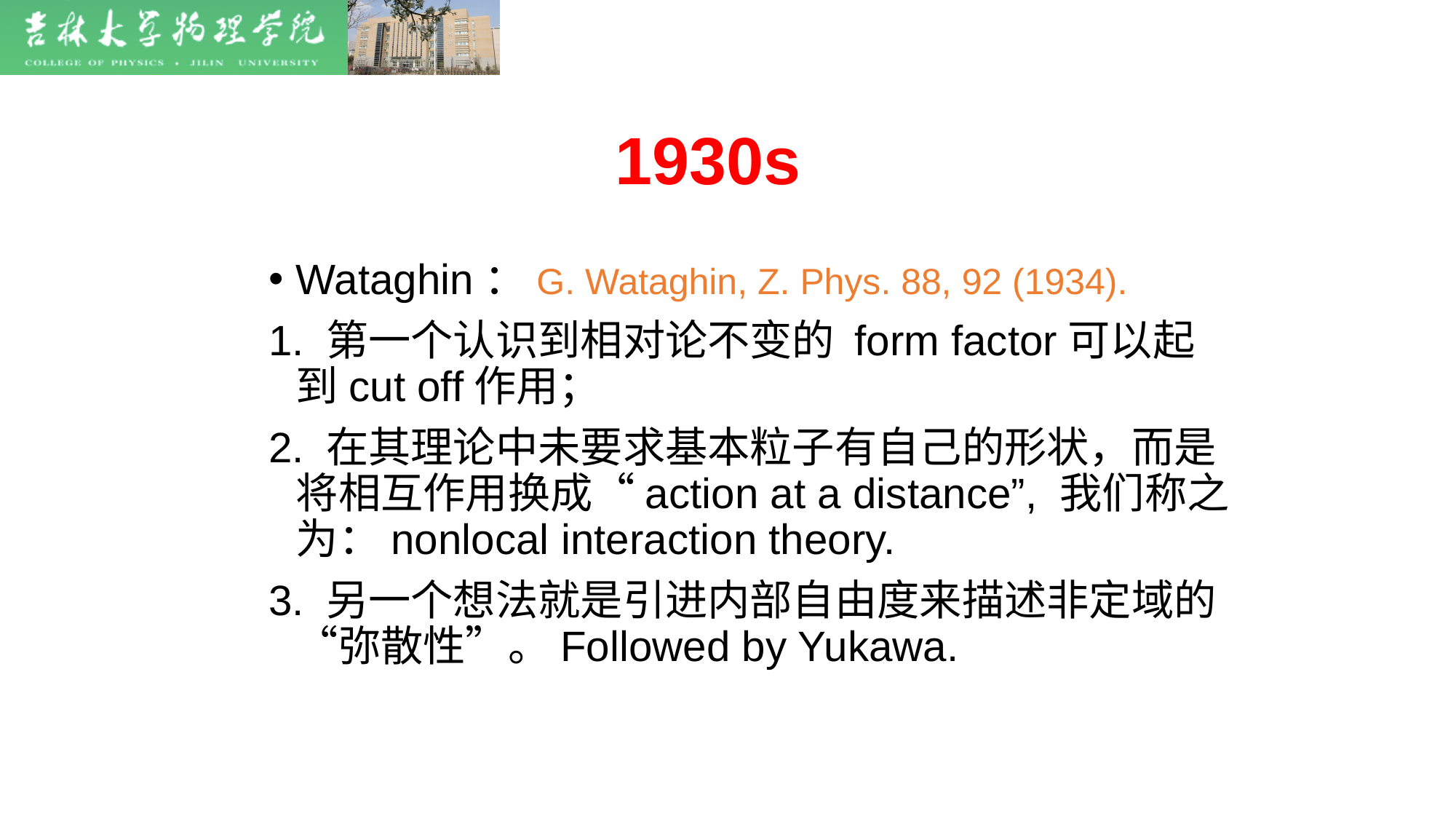

1930s
Wataghin：G. Wataghin, Z. Phys. 88, 92 (1934).
1. 第一个认识到相对论不变的 form factor可以起到cut off作用；
2. 在其理论中未要求基本粒子有自己的形状，而是将相互作用换成“action at a distance”, 我们称之为：nonlocal interaction theory.
3. 另一个想法就是引进内部自由度来描述非定域的“弥散性”。Followed by Yukawa.